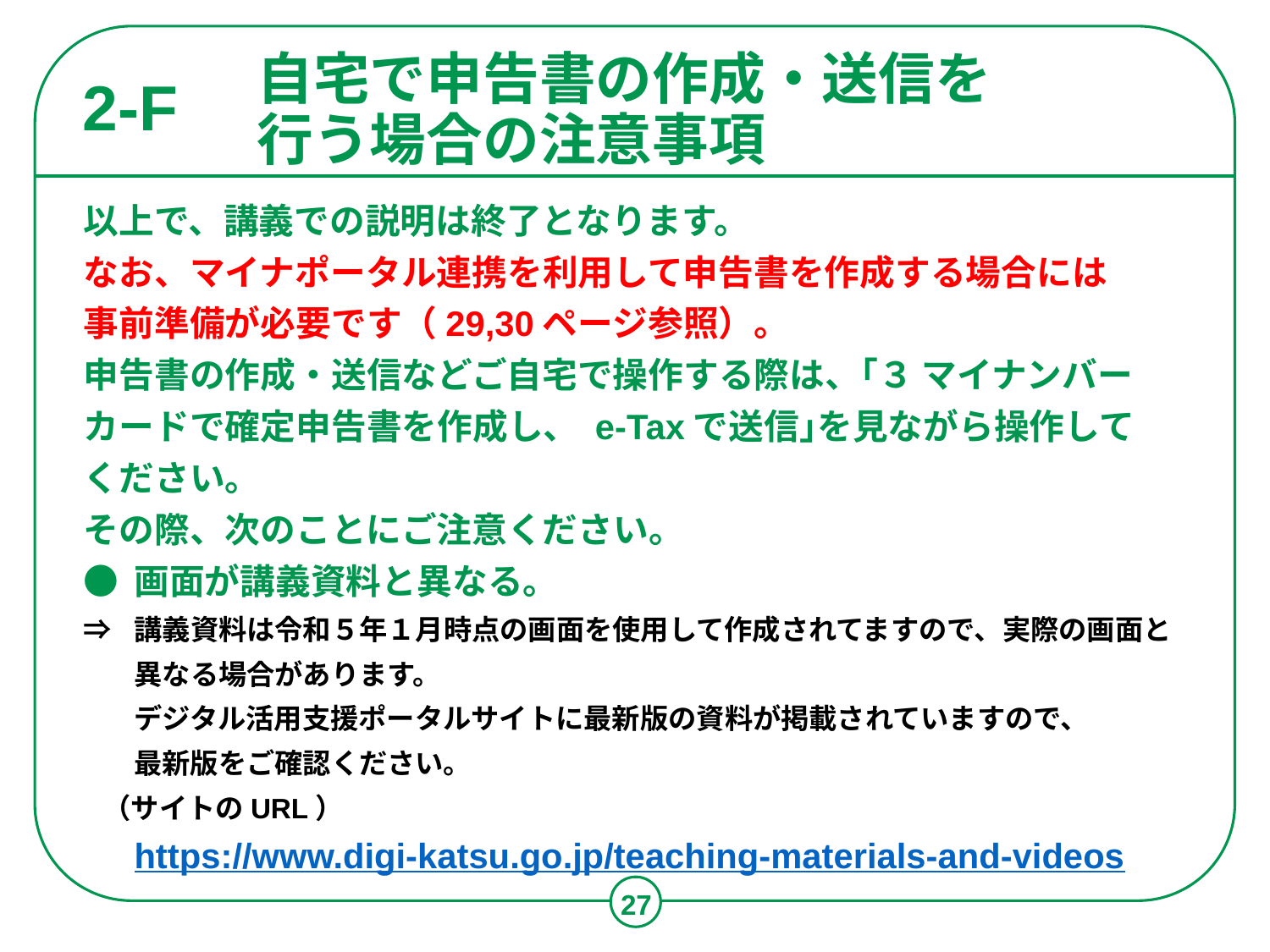

# 自宅で申告書の作成・送信を 行う場合の注意事項
2-F
以上で、講義での説明は終了となります。
なお、マイナポータル連携を利用して申告書を作成する場合には
事前準備が必要です（29,30ページ参照）。
申告書の作成・送信などご自宅で操作する際は、｢３ マイナンバー
カードで確定申告書を作成し、 e-Taxで送信｣を見ながら操作して
ください。
その際、次のことにご注意ください。
●	画面が講義資料と異なる。
⇒	講義資料は令和５年１月時点の画面を使用して作成されてますので、実際の画面と
	異なる場合があります。
	デジタル活用支援ポータルサイトに最新版の資料が掲載されていますので、
	最新版をご確認ください。
  （サイトのURL）
	https://www.digi-katsu.go.jp/teaching-materials-and-videos